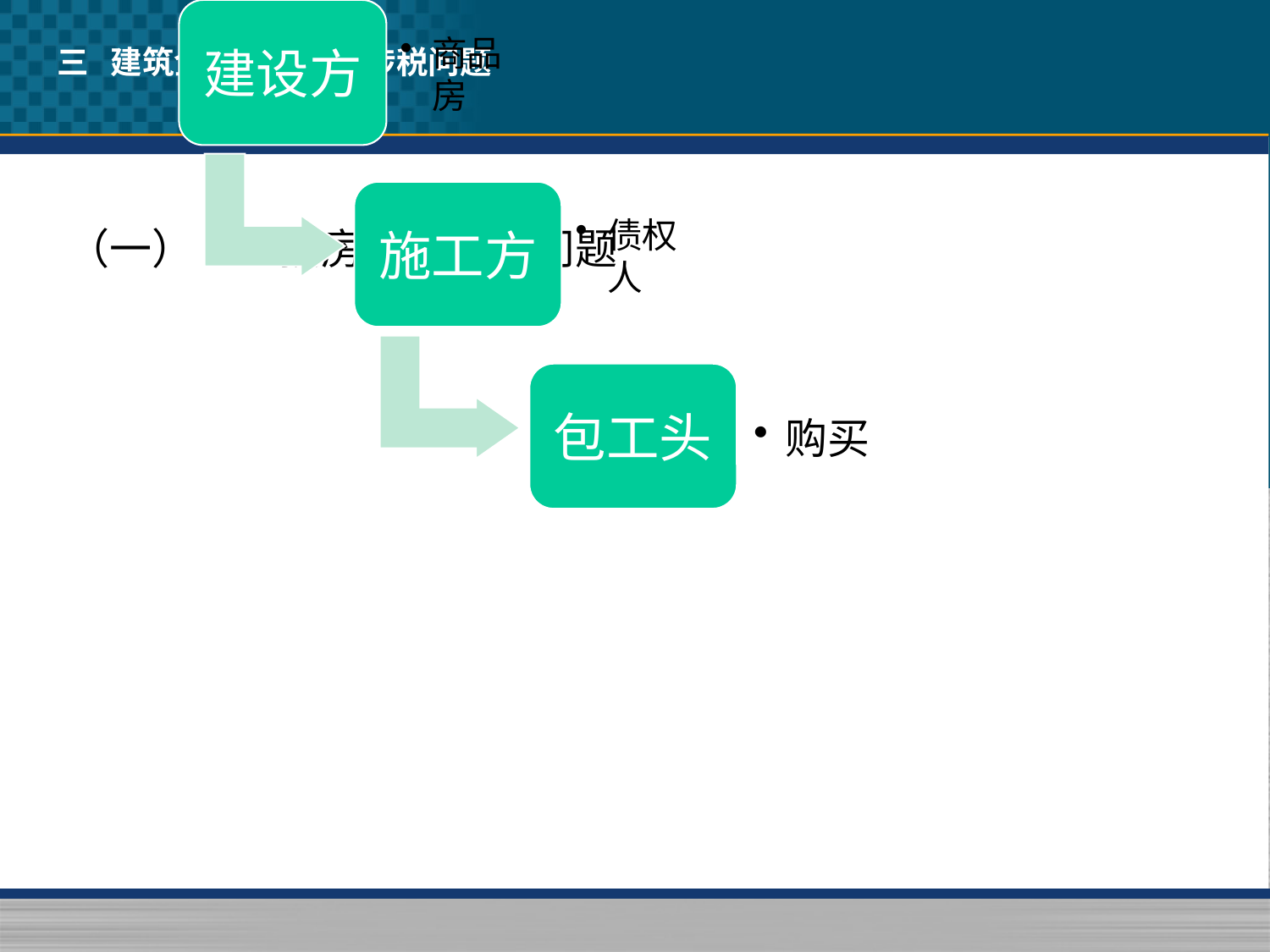

三   建筑企业特殊业务涉税问题
（一）“工抵房”的涉税问题
建设方
商品房
施工方
债权人
包工头
购买